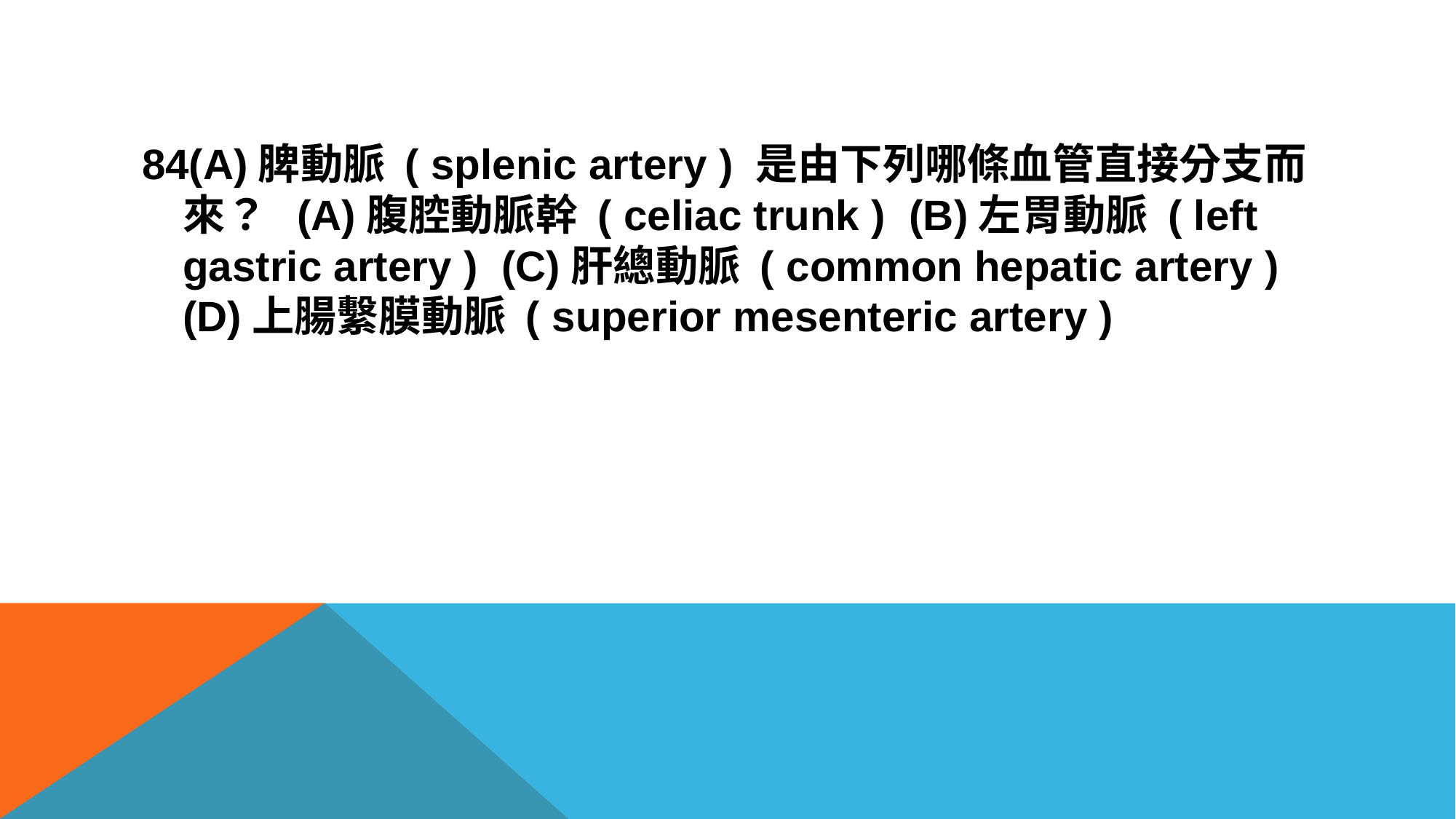

#
84(A)脾動脈 ( splenic artery ) 是由下列哪條血管直接分支而來？  (A)腹腔動脈幹 ( celiac trunk )  (B)左胃動脈 ( left gastric artery )  (C)肝總動脈 ( common hepatic artery )  (D)上腸繫膜動脈 ( superior mesenteric artery )